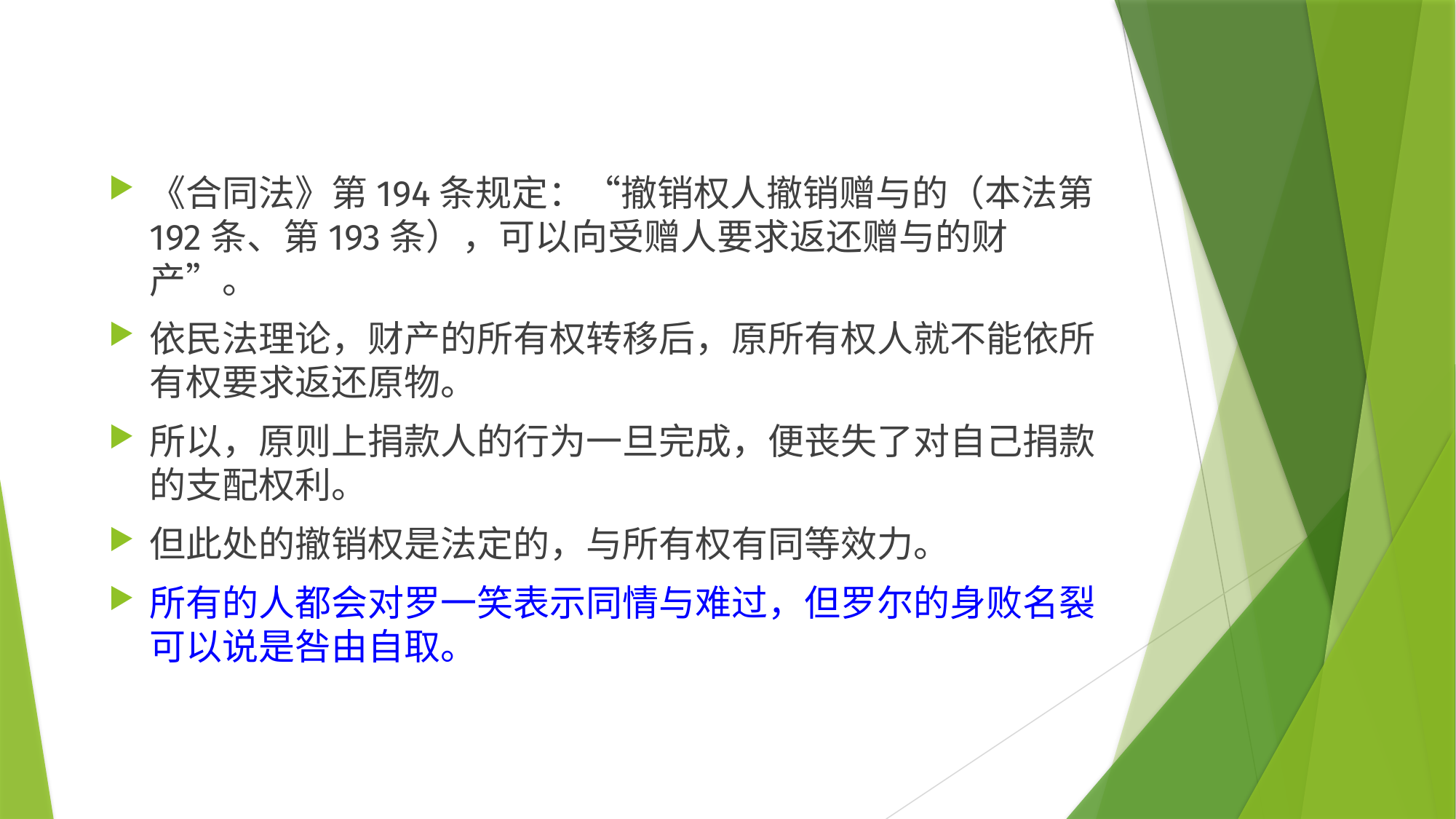

《合同法》第194条规定：“撤销权人撤销赠与的（本法第192条、第193条），可以向受赠人要求返还赠与的财产”。
依民法理论，财产的所有权转移后，原所有权人就不能依所有权要求返还原物。
所以，原则上捐款人的行为一旦完成，便丧失了对自己捐款的支配权利。
但此处的撤销权是法定的，与所有权有同等效力。
所有的人都会对罗一笑表示同情与难过，但罗尔的身败名裂可以说是咎由自取。